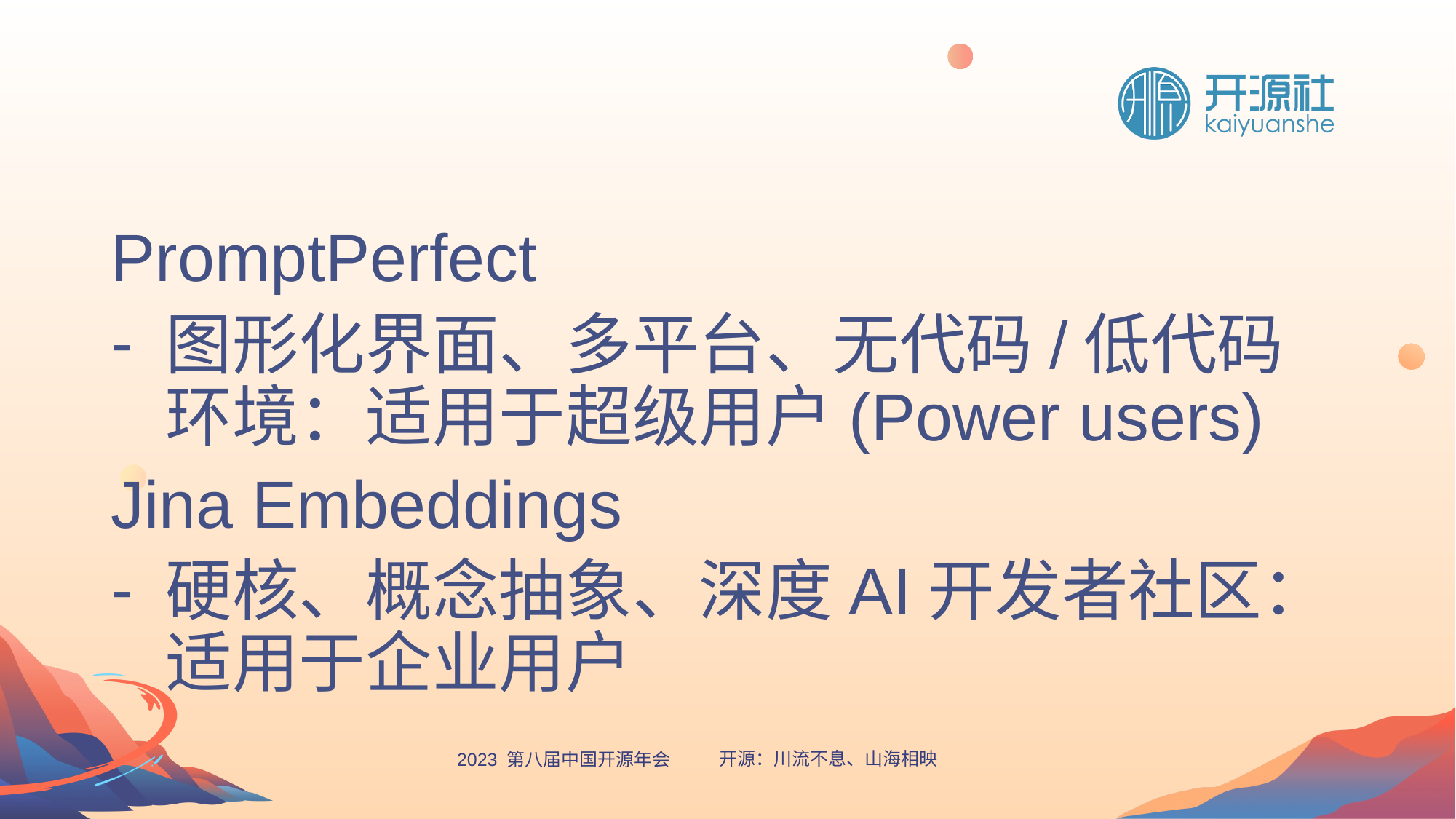

#
PromptPerfect
图形化界面、多平台、无代码/低代码环境：适用于超级用户(Power users)
Jina Embeddings
硬核、概念抽象、深度AI开发者社区：适用于企业用户